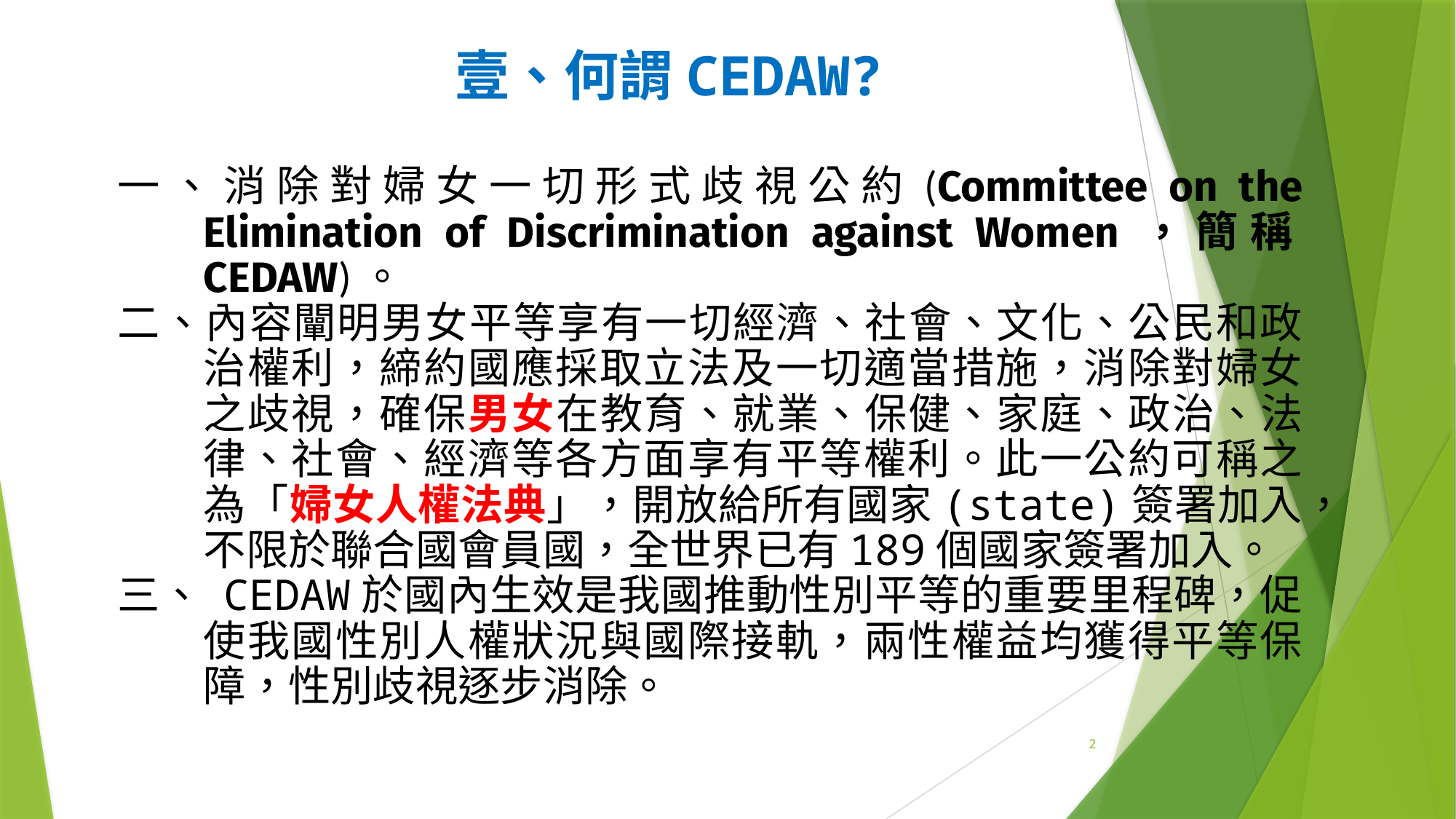

壹、何謂CEDAW?
一、消除對婦女一切形式歧視公約(Committee on the Elimination of Discrimination against Women，簡稱CEDAW)。
二、內容闡明男女平等享有一切經濟、社會、文化、公民和政治權利，締約國應採取立法及一切適當措施，消除對婦女之歧視，確保男女在教育、就業、保健、家庭、政治、法律、社會、經濟等各方面享有平等權利。此一公約可稱之為「婦女人權法典」，開放給所有國家(state)簽署加入，不限於聯合國會員國，全世界已有189個國家簽署加入。
三、 CEDAW於國內生效是我國推動性別平等的重要里程碑，促使我國性別人權狀況與國際接軌，兩性權益均獲得平等保障，性別歧視逐步消除。
2